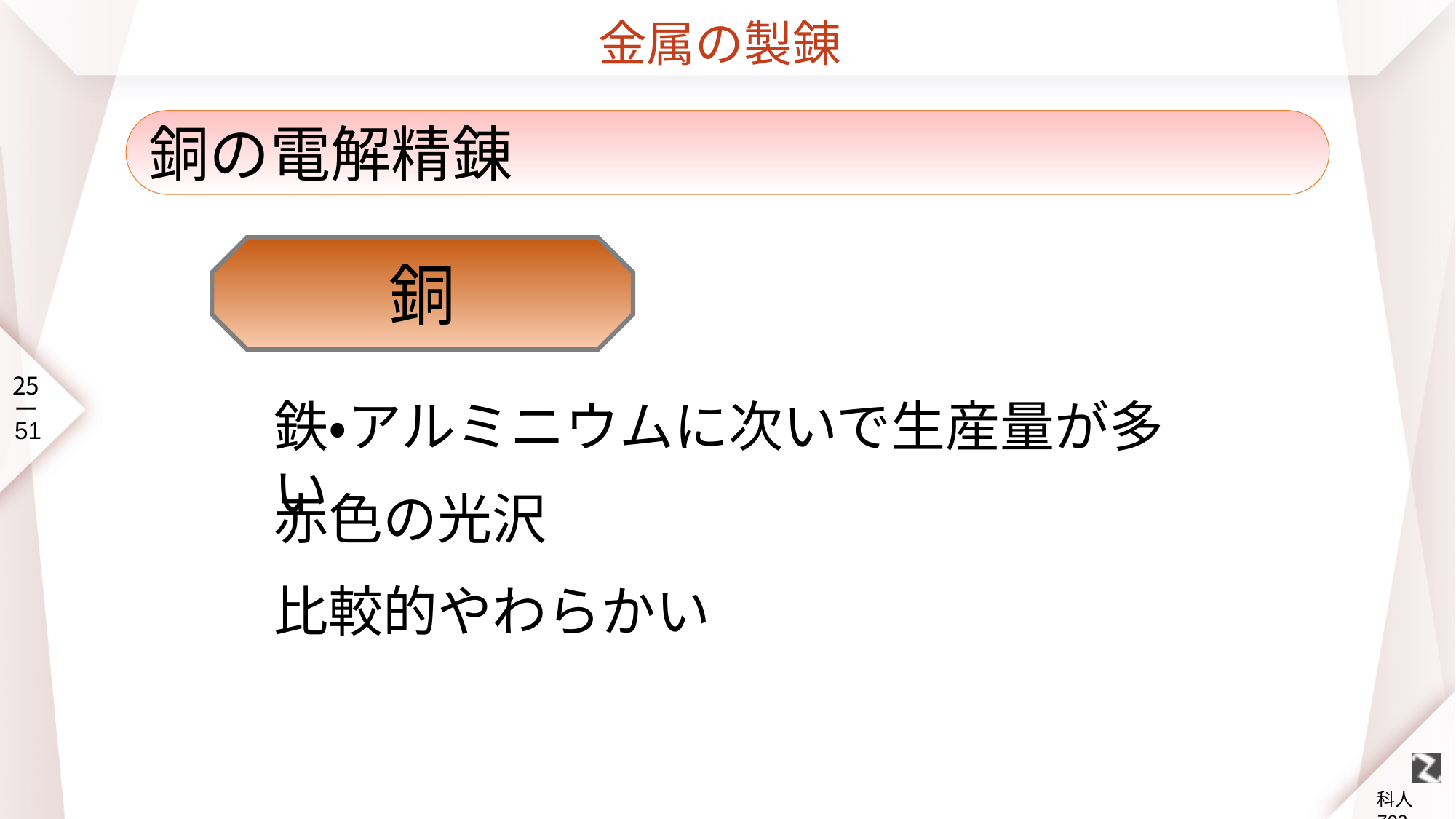

# 金属の製錬
２章　１節　|　２　金属

銅の電解精錬
銅
鉄・アルミニウムに次いで生産量が多い
赤色の光沢
比較的やわらかい